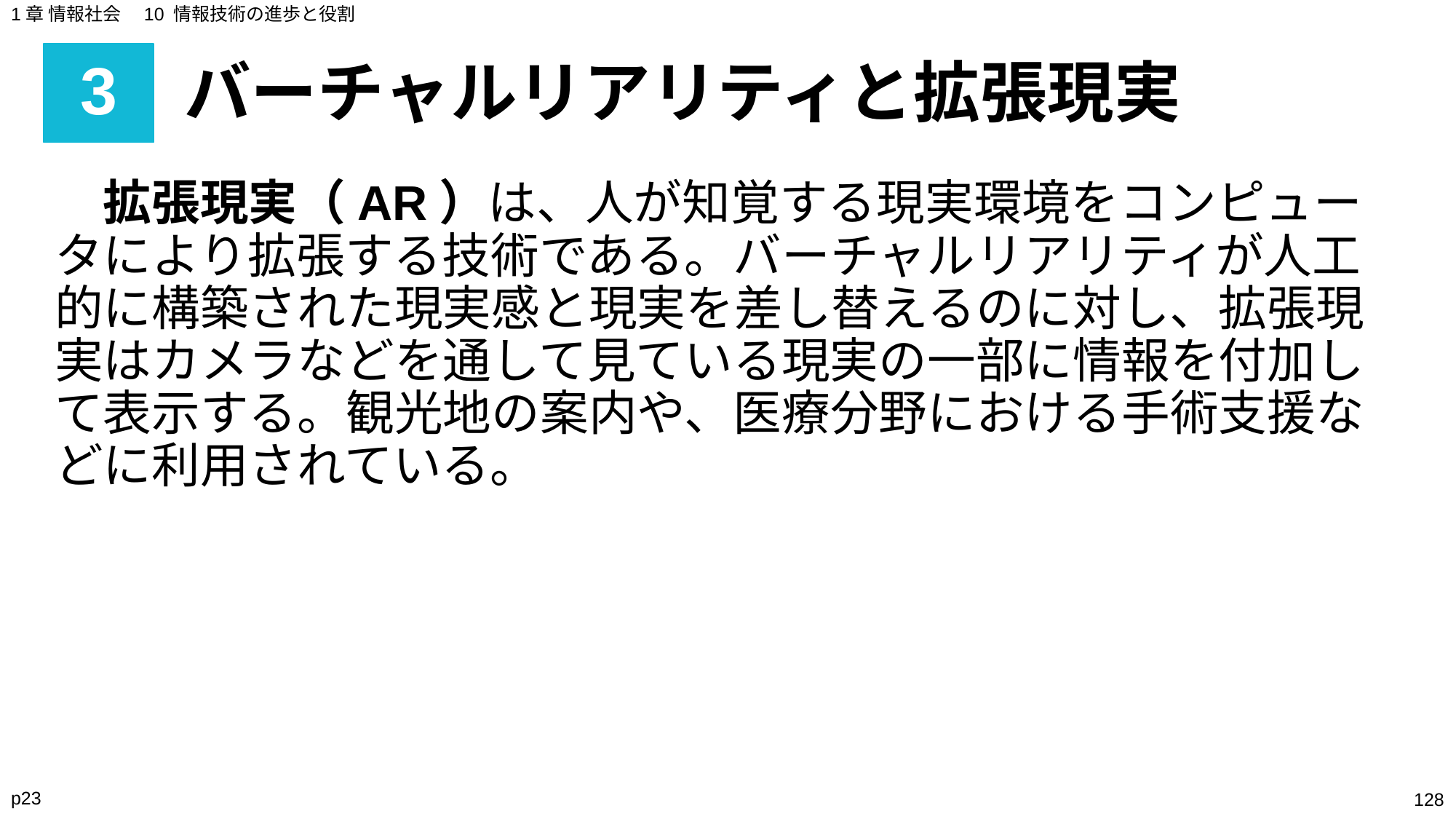

1章 情報社会　10 情報技術の進歩と役割

# 3
バーチャルリアリティと拡張現実
　拡張現実（AR）は、人が知覚する現実環境をコンピュータにより拡張する技術である。バーチャルリアリティが人工的に構築された現実感と現実を差し替えるのに対し、拡張現実はカメラなどを通して見ている現実の一部に情報を付加して表示する。観光地の案内や、医療分野における手術支援などに利用されている。
p23
128